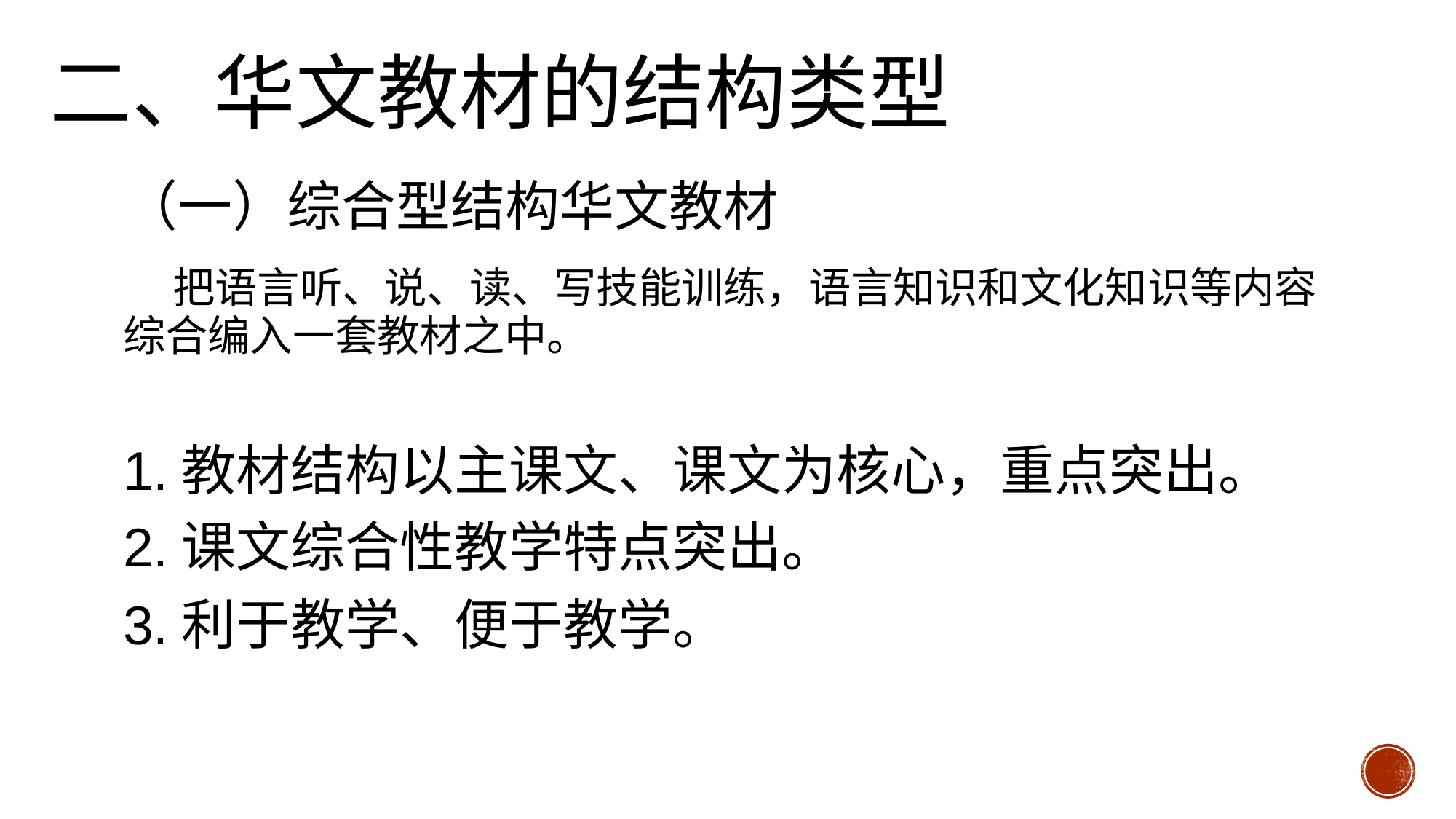

# 二、华文教材的结构类型
（一）综合型结构华文教材
   把语言听、说、读、写技能训练，语言知识和文化知识等内容综合编入一套教材之中。

1.教材结构以主课文、课文为核心，重点突出。
2.课文综合性教学特点突出。
3.利于教学、便于教学。